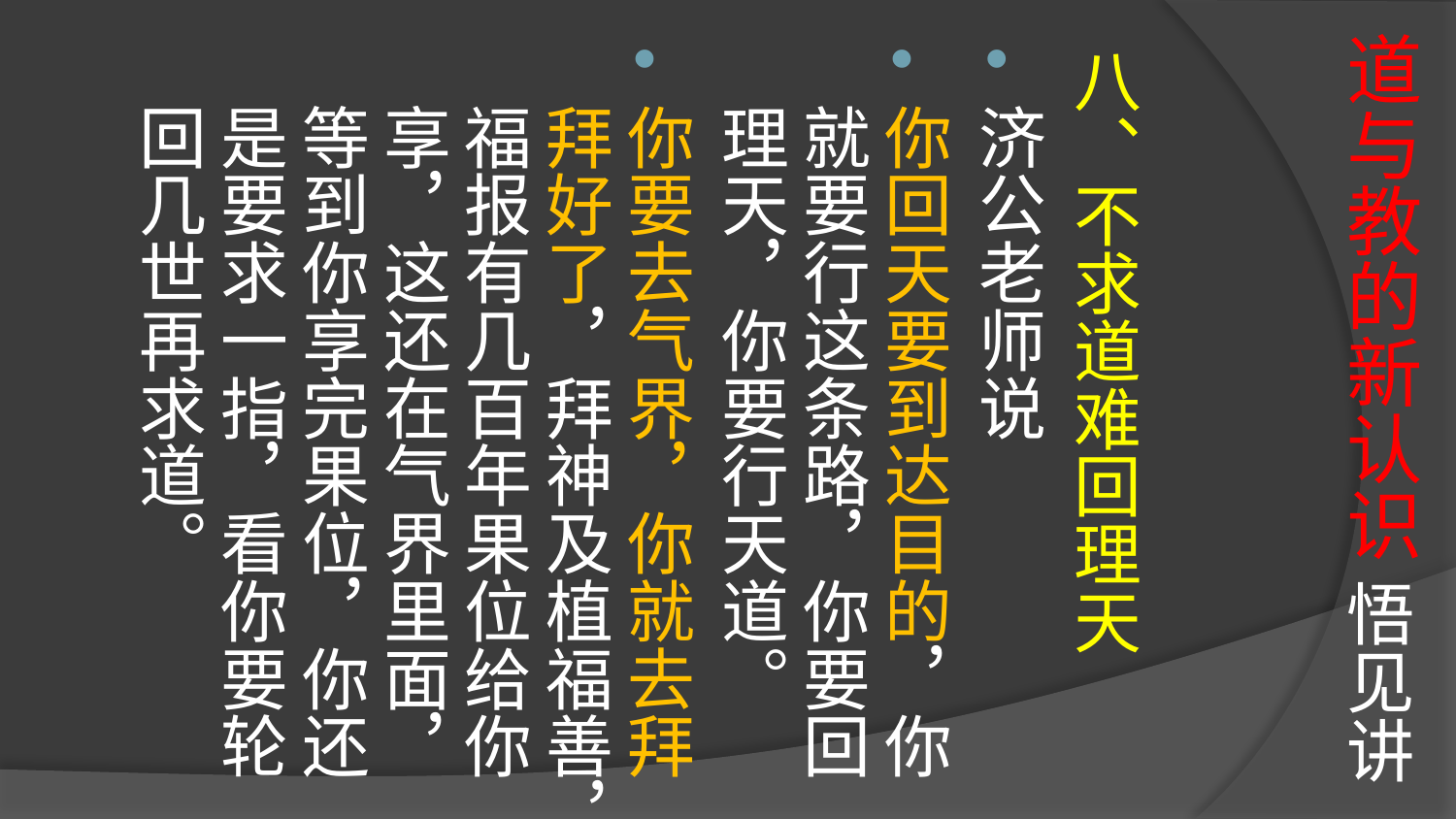

# 道与教的新认识 悟见讲
八、不求道难回理天
济公老师说
你回天要到达目的，你就要行这条路，你要回理天，你要行天道。
你要去气界，你就去拜拜好了，拜神及植福善，福报有几百年果位给你享，这还在气界里面，等到你享完果位，你还是要求一指，看你要轮回几世再求道。